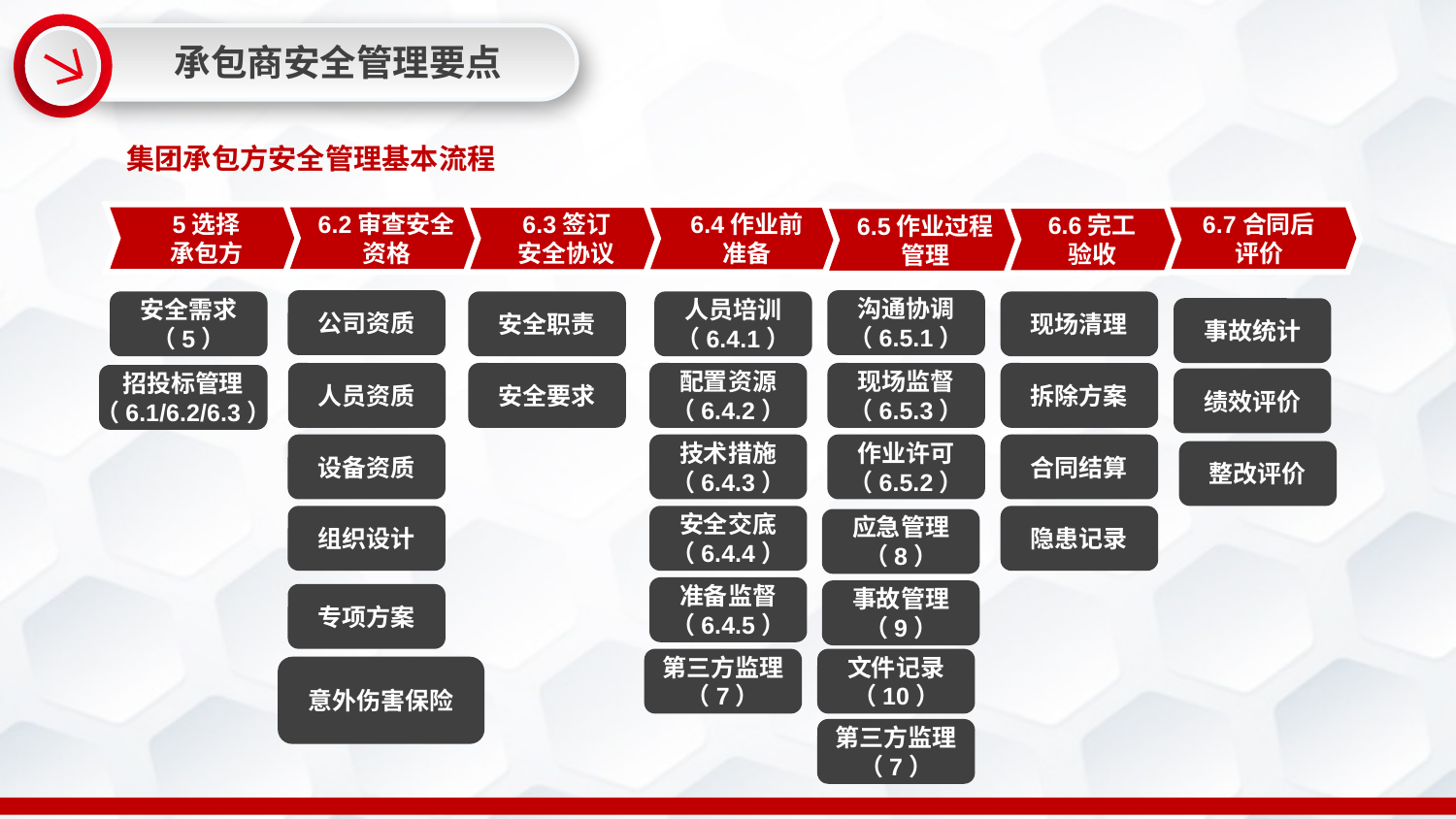

承包商安全管理要点
集团承包方安全管理基本流程
5选择
承包方
6.2审查安全
资格
6.7合同后
评价
6.3签订
安全协议
6.4作业前
准备
6.6完工
验收
6.5作业过程
管理
公司资质
沟通协调
（6.5.1）
安全需求
（5）
安全职责
人员培训
（6.4.1）
现场清理
事故统计
人员资质
安全要求
配置资源
（6.4.2）
现场监督
（6.5.3）
拆除方案
招投标管理
（6.1/6.2/6.3）
绩效评价
设备资质
技术措施
（6.4.3）
作业许可
（6.5.2）
合同结算
整改评价
组织设计
安全交底
（6.4.4）
隐患记录
应急管理
（8）
准备监督
（6.4.5）
事故管理
（9）
专项方案
第三方监理
（7）
文件记录
（10）
意外伤害保险
第三方监理
（7）